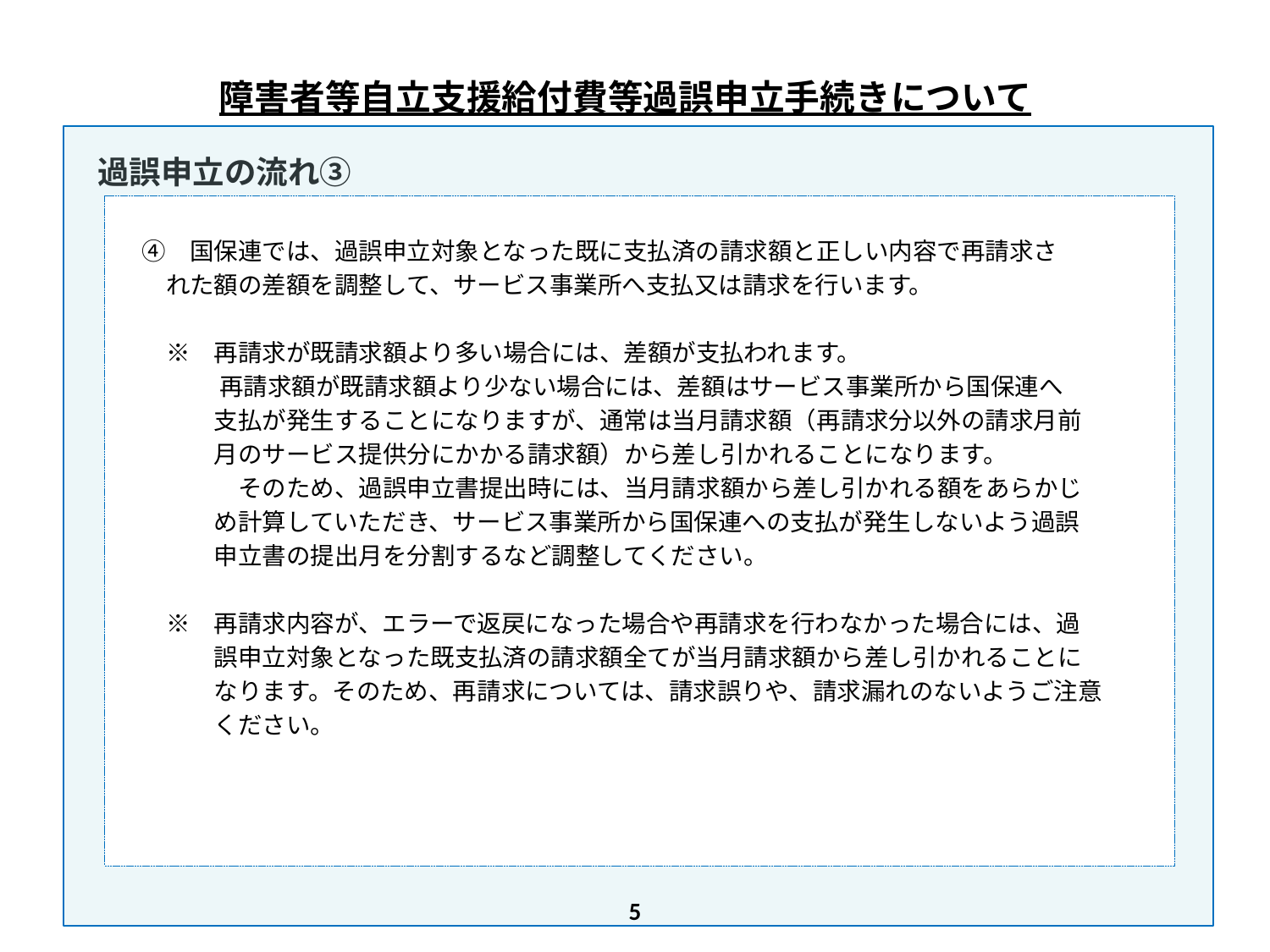

# 障害者等自立支援給付費等過誤申立手続きについて

過誤申立の流れ③

　④　国保連では、過誤申立対象となった既に支払済の請求額と正しい内容で再請求さ
　　れた額の差額を調整して、サービス事業所へ支払又は請求を行います。

　　※　再請求が既請求額より多い場合には、差額が支払われます。
　　　　 再請求額が既請求額より少ない場合には、差額はサービス事業所から国保連へ
　　　　支払が発生することになりますが、通常は当月請求額（再請求分以外の請求月前
　　　　月のサービス提供分にかかる請求額）から差し引かれることになります。
　　　　　そのため、過誤申立書提出時には、当月請求額から差し引かれる額をあらかじ
　　　　め計算していただき、サービス事業所から国保連への支払が発生しないよう過誤
　　　　申立書の提出月を分割するなど調整してください。

　　※　再請求内容が、エラーで返戻になった場合や再請求を行わなかった場合には、過
　　　　誤申立対象となった既支払済の請求額全てが当月請求額から差し引かれることに
　　　　なります。そのため、再請求については、請求誤りや、請求漏れのないようご注意
　　　　ください。
5